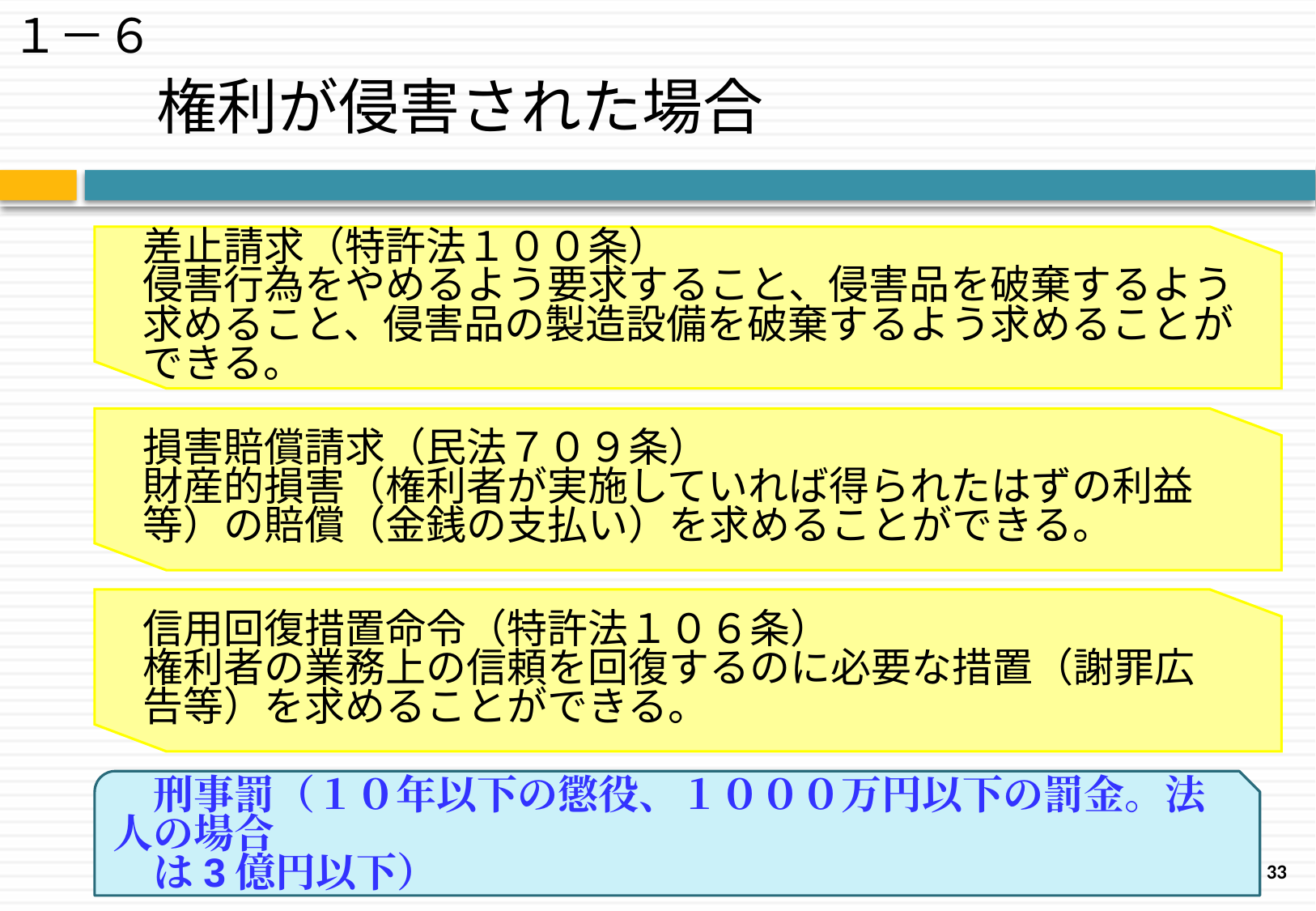

１－６
# 権利が侵害された場合
差止請求（特許法１００条）
侵害行為をやめるよう要求すること、侵害品を破棄するよう求めること、侵害品の製造設備を破棄するよう求めることができる。
損害賠償請求（民法７０９条）
財産的損害（権利者が実施していれば得られたはずの利益等）の賠償（金銭の支払い）を求めることができる。
信用回復措置命令（特許法１０６条）
権利者の業務上の信頼を回復するのに必要な措置（謝罪広告等）を求めることができる。
　刑事罰（１０年以下の懲役、１０００万円以下の罰金。法人の場合
　は3億円以下）
33